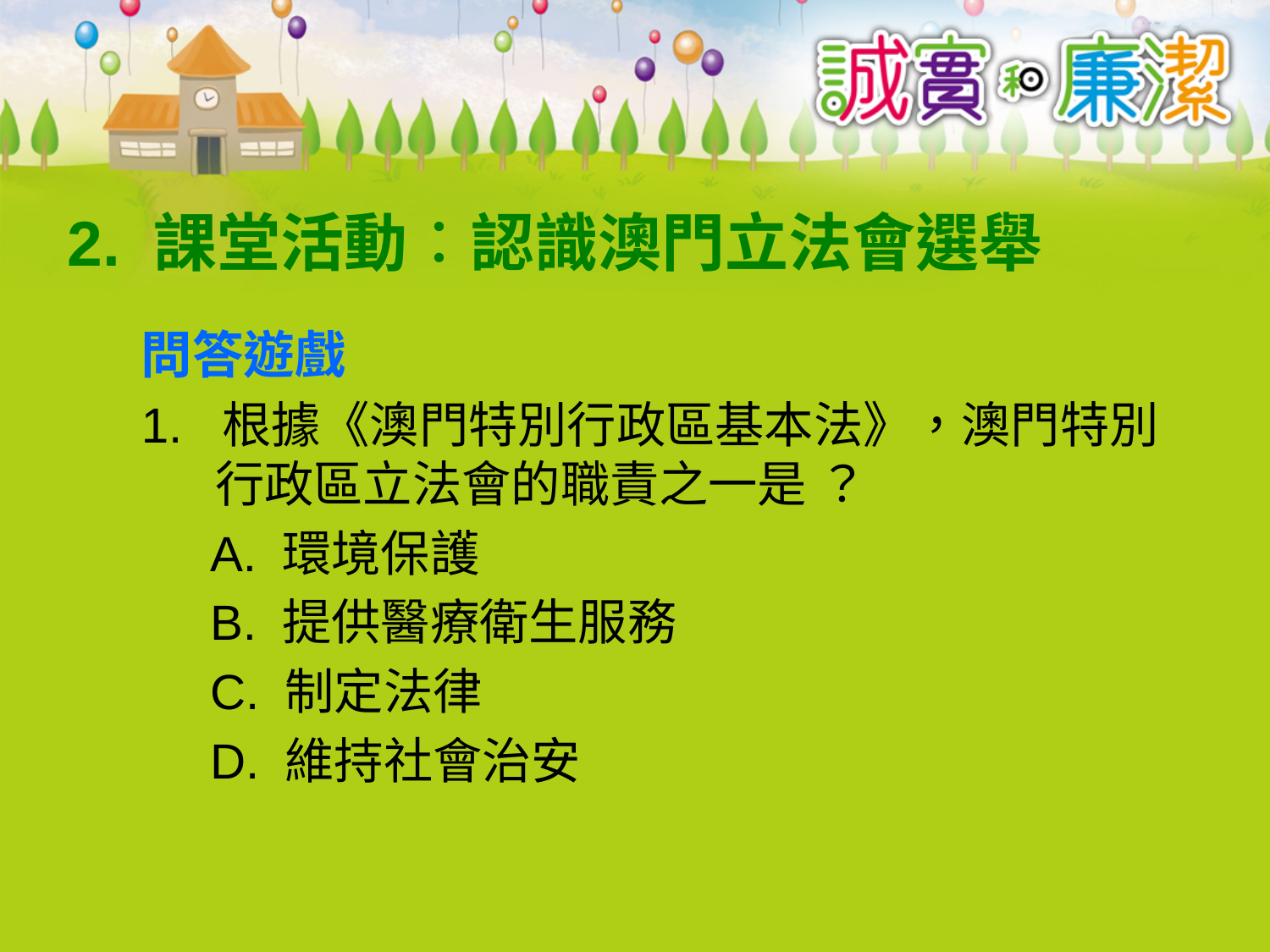

# 2. 課堂活動：認識澳門立法會選舉
問答遊戲
1.  根據《澳門特別行政區基本法》，澳門特別行政區立法會的職責之一是 ？
     A. 環境保護
     B. 提供醫療衛生服務
     C. 制定法律
     D. 維持社會治安